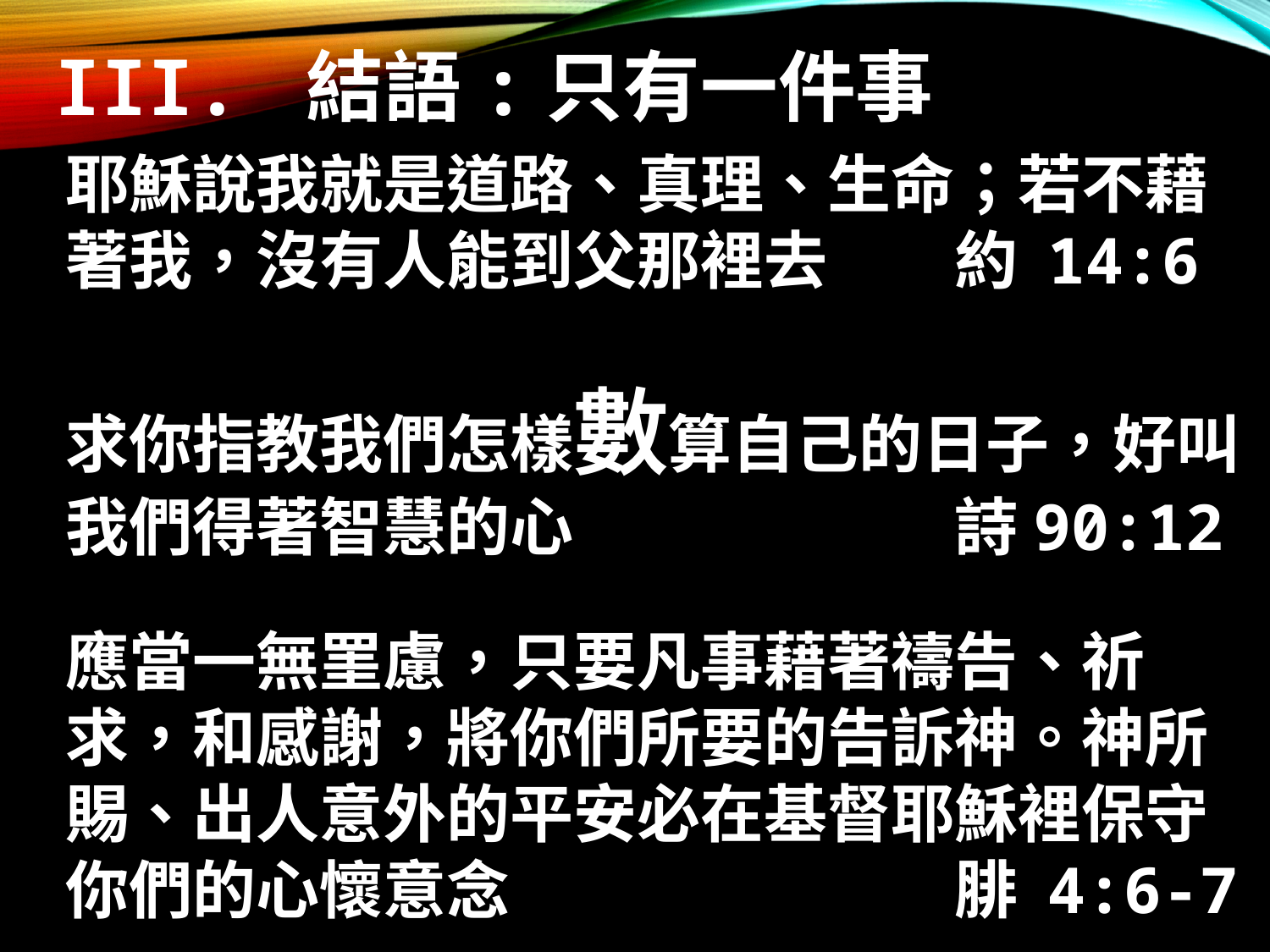

III. 結語:只有一件事
耶穌說我就是道路、真理、生命；若不藉著我，沒有人能到父那裡去	約 14:6

求你指教我們怎樣數算自己的日子，好叫我們得著智慧的心  			詩90:12

應當一無罣慮，只要凡事藉著禱告、祈求，和感謝，將你們所要的告訴神。神所賜、出人意外的平安必在基督耶穌裡保守你們的心懷意念				腓 4:6-7